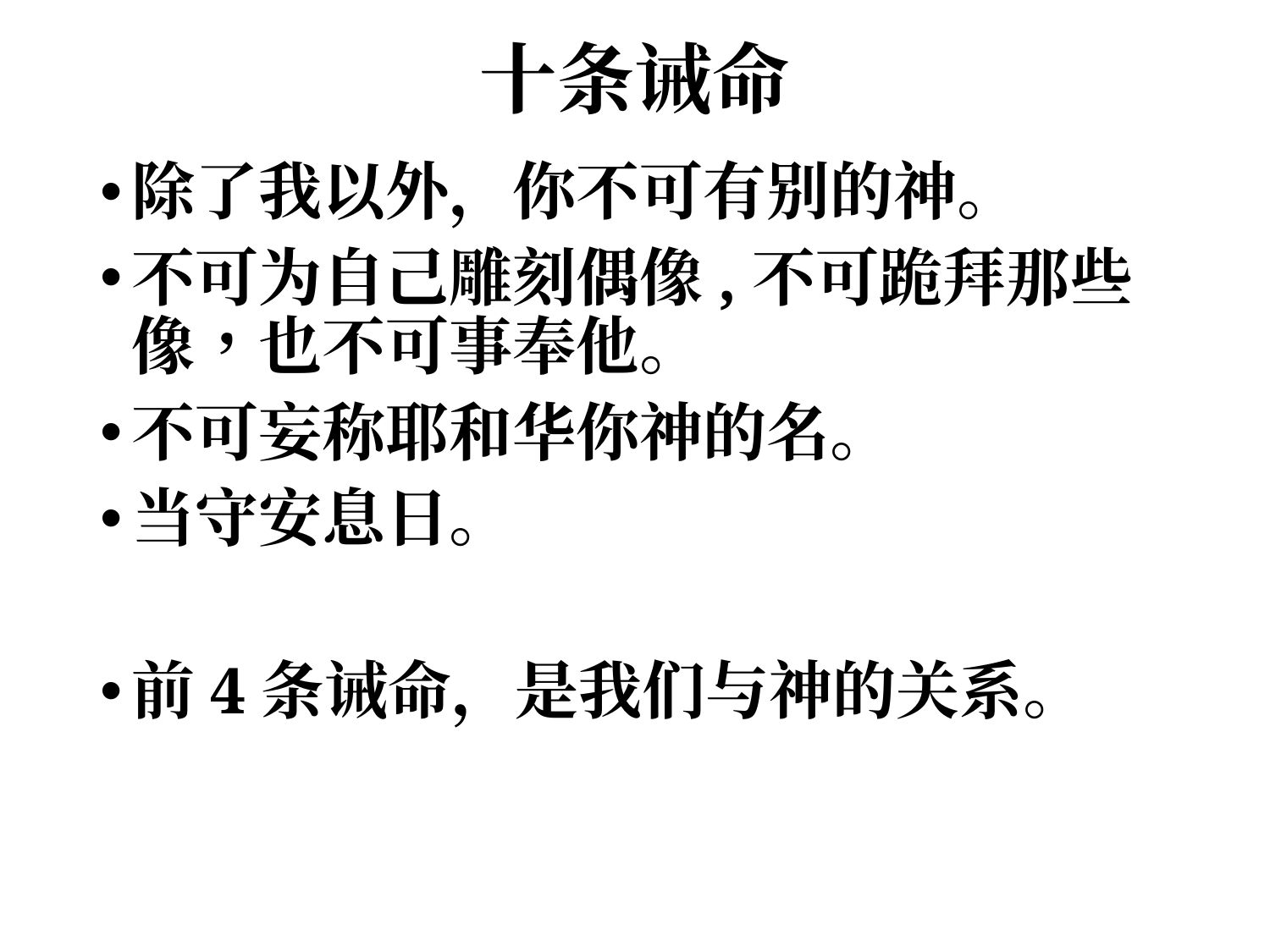

# 十条诫命
除了我以外，你不可有别的神。
不可为自己雕刻偶像,不可跪拜那些像，也不可事奉他。
不可妄称耶和华你神的名。
当守安息日。

前4条诫命，是我们与神的关系。